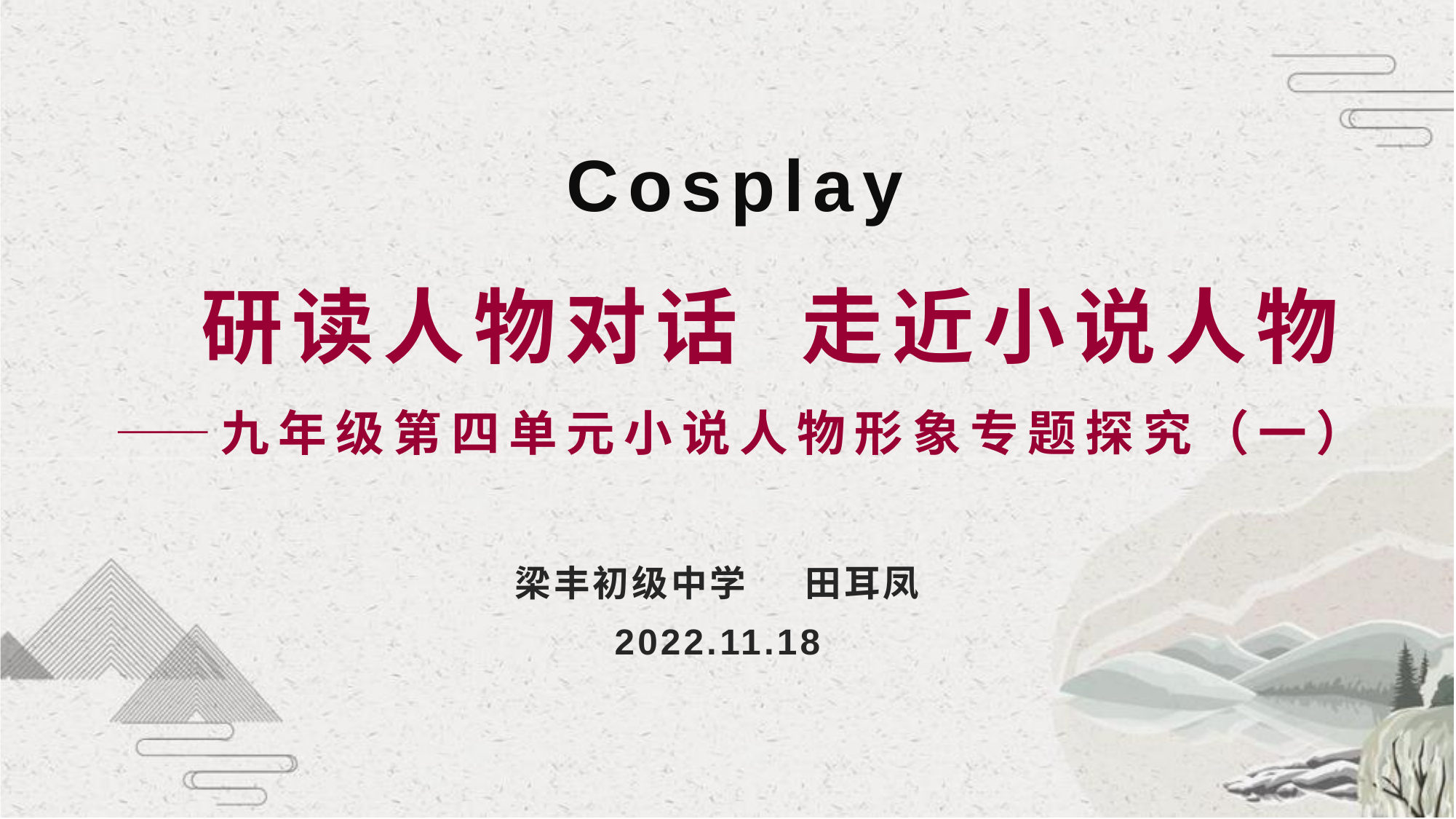

# Cosplay 研读人物对话  走近小说人物 ——九年级第四单元小说人物形象专题探究（一）
梁丰初级中学     田耳凤
2022.11.18